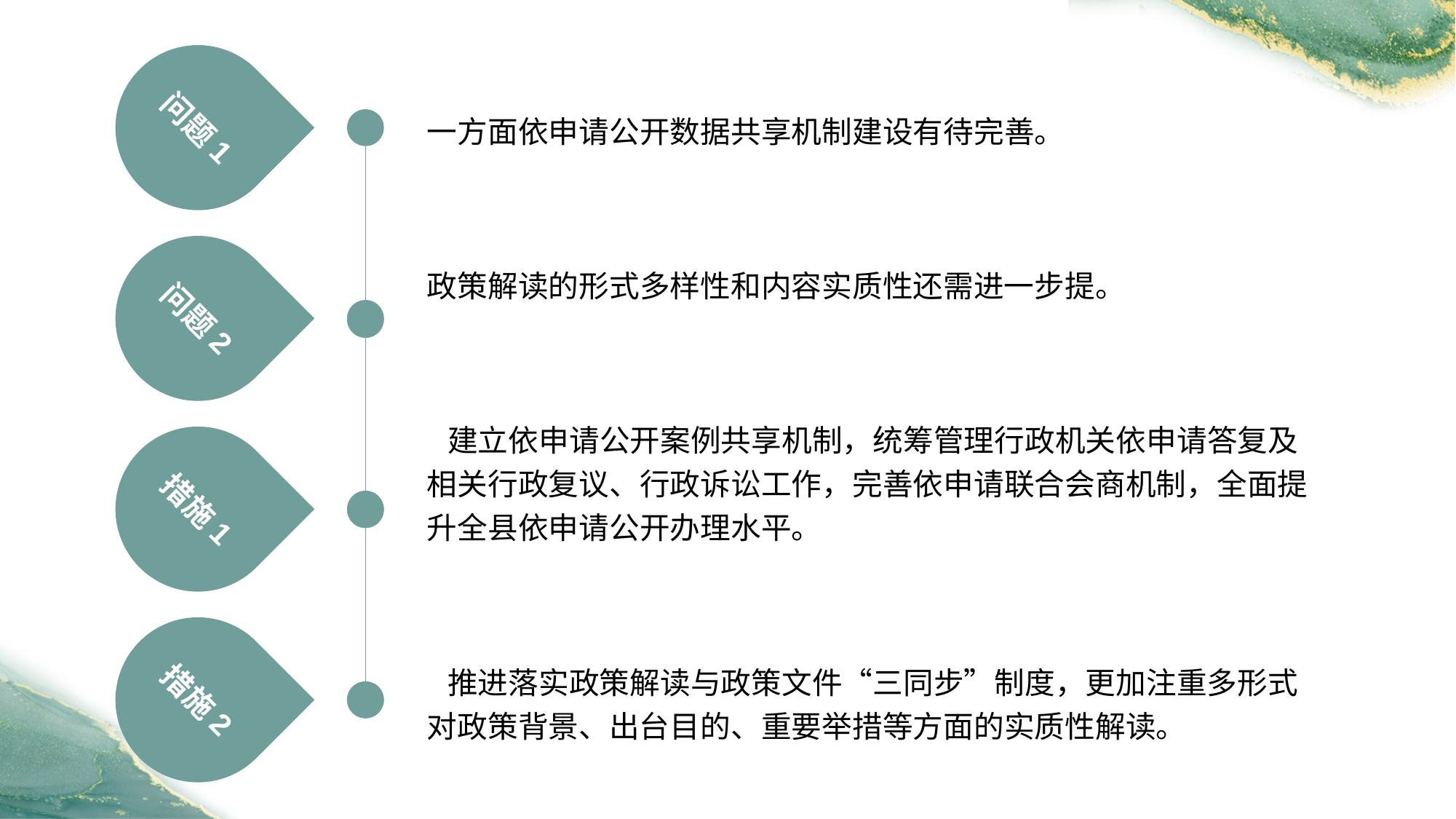

问题1
一方面依申请公开数据共享机制建设有待完善。

问题2
政策解读的形式多样性和内容实质性还需进一步提。

  建立依申请公开案例共享机制，统筹管理行政机关依申请答复及相关行政复议、行政诉讼工作，完善依申请联合会商机制，全面提升全县依申请公开办理水平。
措施1

措施2
  推进落实政策解读与政策文件“三同步”制度，更加注重多形式对政策背景、出台目的、重要举措等方面的实质性解读。